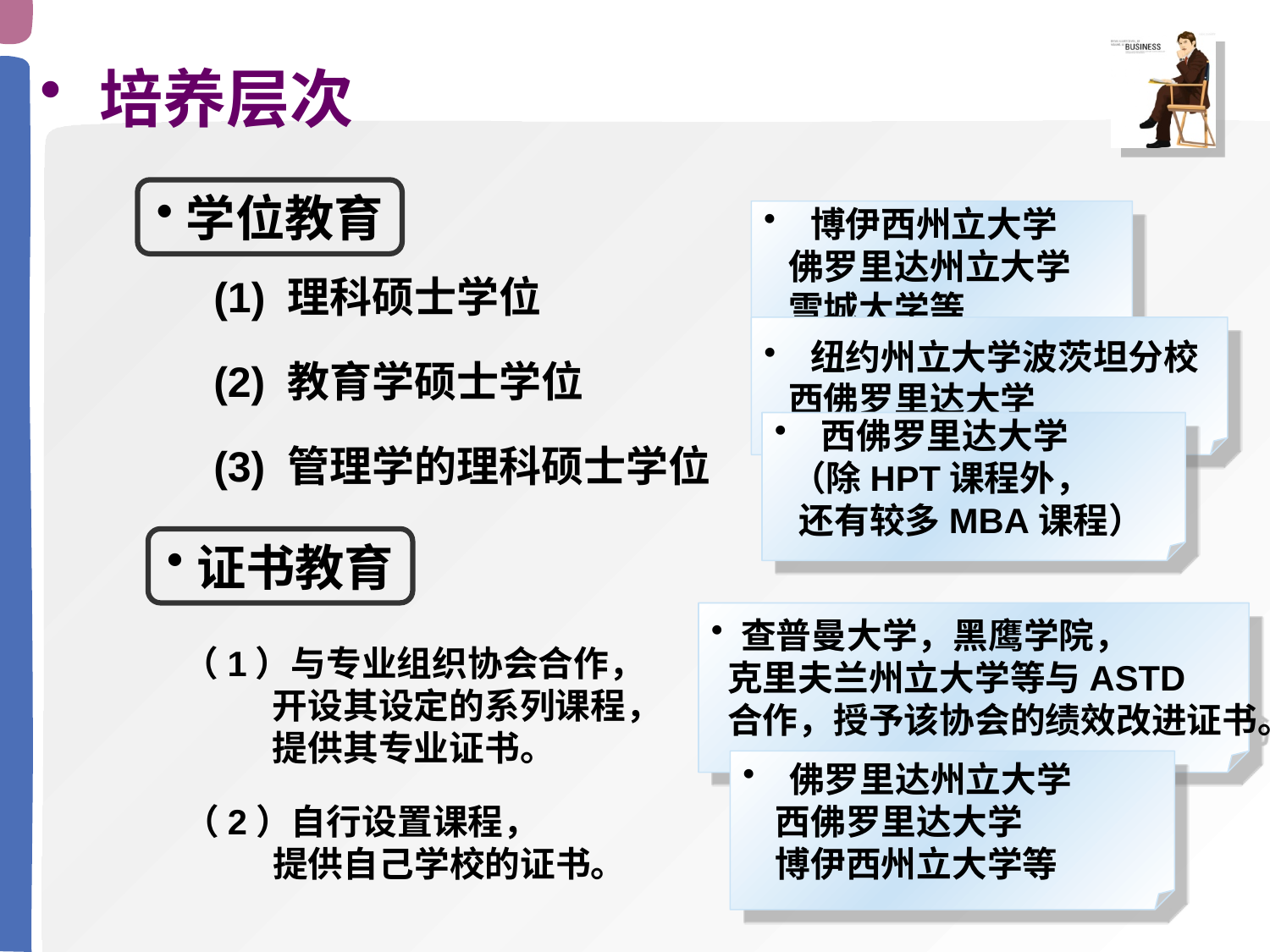

培养层次
学位教育
 博伊西州立大学
  佛罗里达州立大学
  雪城大学等
(1) 理科硕士学位
 纽约州立大学波茨坦分校
  西佛罗里达大学
(2) 教育学硕士学位
 西佛罗里达大学
 （除HPT课程外，
  还有较多MBA课程）
(3) 管理学的理科硕士学位

证书教育
查普曼大学，黑鹰学院，
 克里夫兰州立大学等与ASTD
 合作，授予该协会的绩效改进证书。
（1）与专业组织协会合作，
          开设其设定的系列课程，
          提供其专业证书。
 佛罗里达州立大学
   西佛罗里达大学
   博伊西州立大学等
（2）自行设置课程，
          提供自己学校的证书。